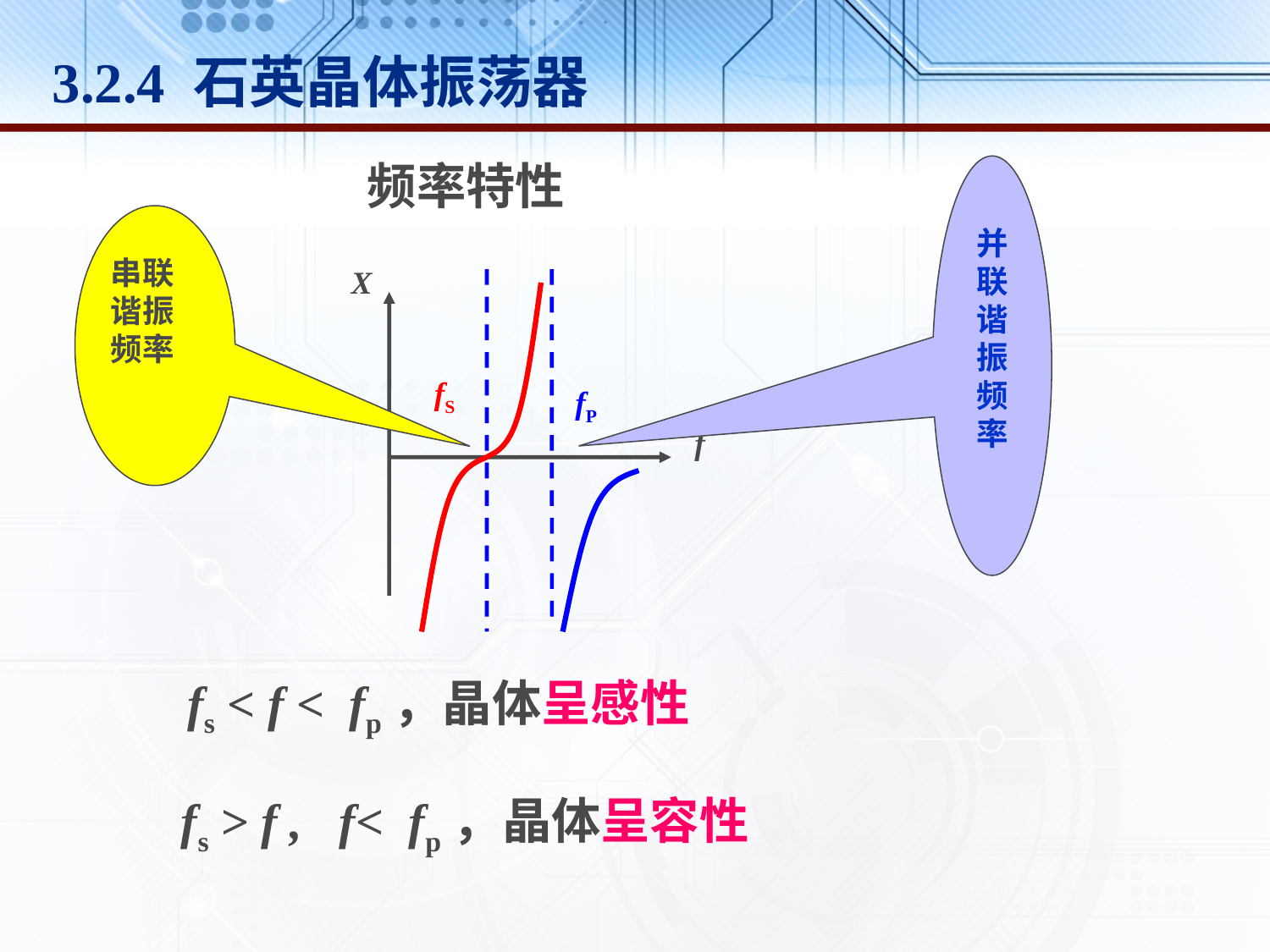

3.2.4 石英晶体振荡器

频率特性
并联谐振频率
串联谐振频率

X

fS
fP
f

fs < f <  fp，晶体呈感性
fs > f ,   f<  fp，晶体呈容性